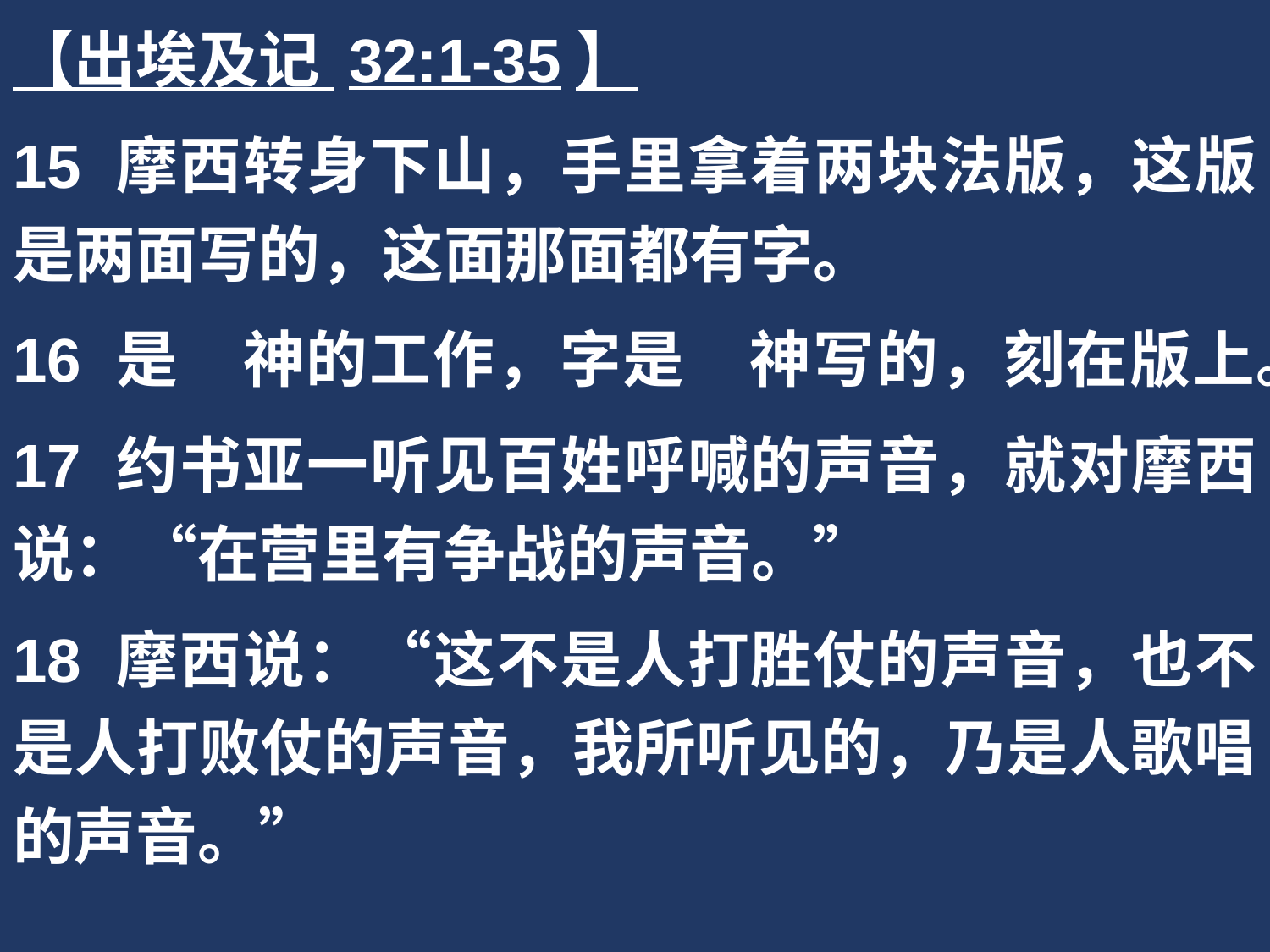

【出埃及记 32:1-35】
15 摩西转身下山，手里拿着两块法版，这版是两面写的，这面那面都有字。
16 是　神的工作，字是　神写的，刻在版上。
17 约书亚一听见百姓呼喊的声音，就对摩西说：“在营里有争战的声音。”
18 摩西说：“这不是人打胜仗的声音，也不是人打败仗的声音，我所听见的，乃是人歌唱的声音。”